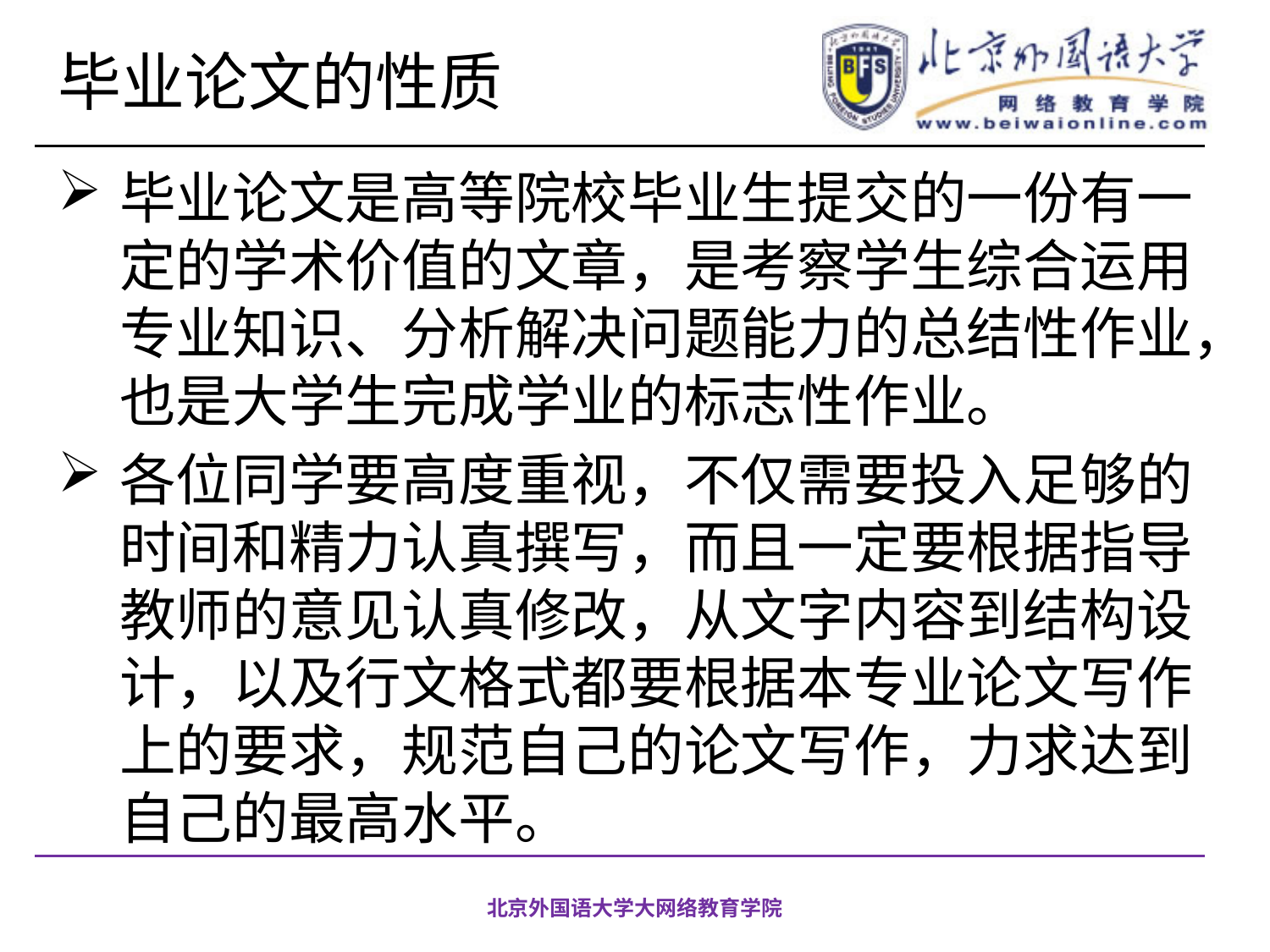

# 毕业论文的性质
毕业论文是高等院校毕业生提交的一份有一定的学术价值的文章，是考察学生综合运用专业知识、分析解决问题能力的总结性作业，也是大学生完成学业的标志性作业。
各位同学要高度重视，不仅需要投入足够的时间和精力认真撰写，而且一定要根据指导教师的意见认真修改，从文字内容到结构设计，以及行文格式都要根据本专业论文写作上的要求，规范自己的论文写作，力求达到自己的最高水平。

北京外国语大学大网络教育学院
2